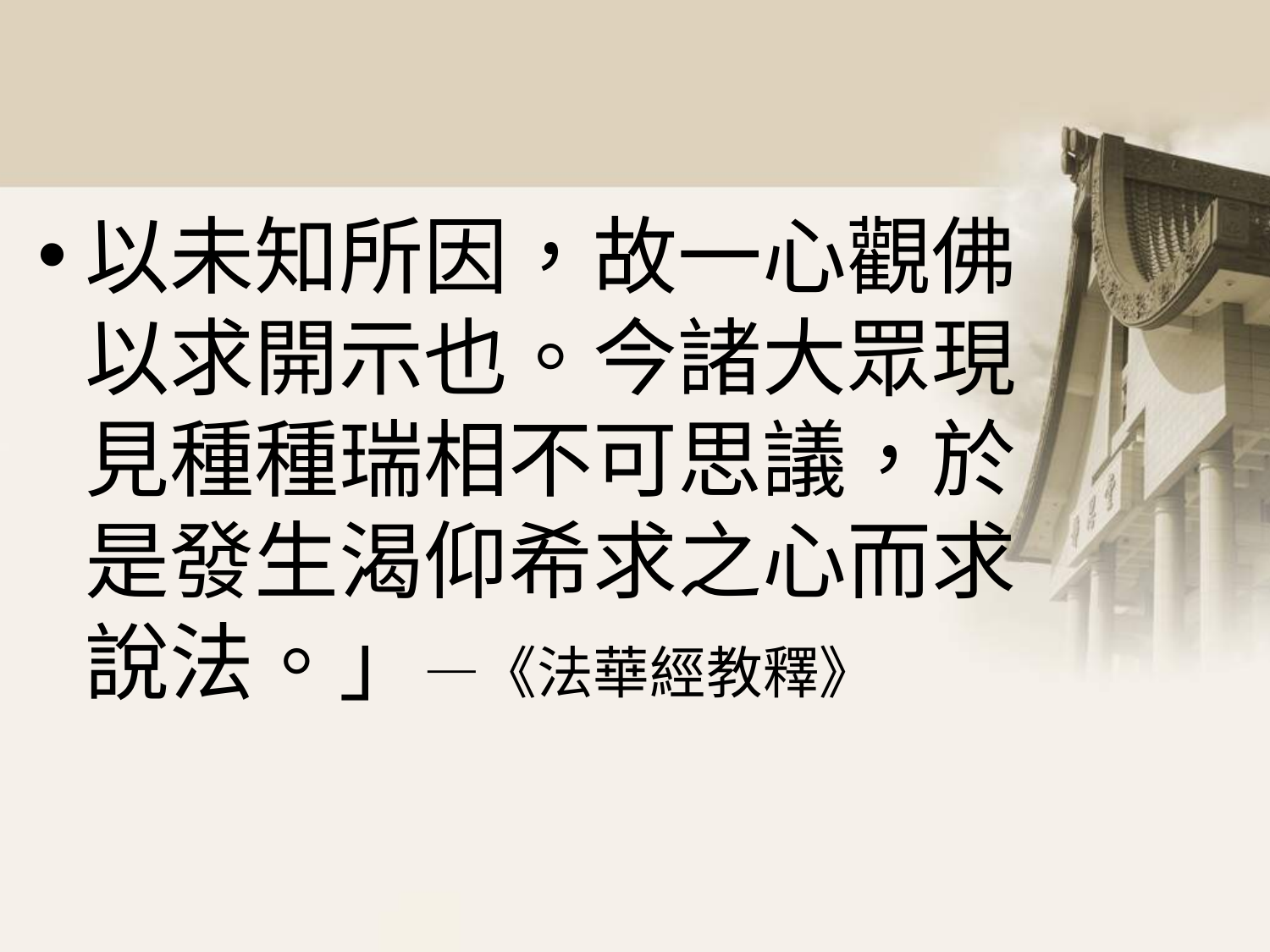

以未知所因，故一心觀佛以求開示也。今諸大眾現見種種瑞相不可思議，於是發生渴仰希求之心而求說法。」—《法華經教釋》